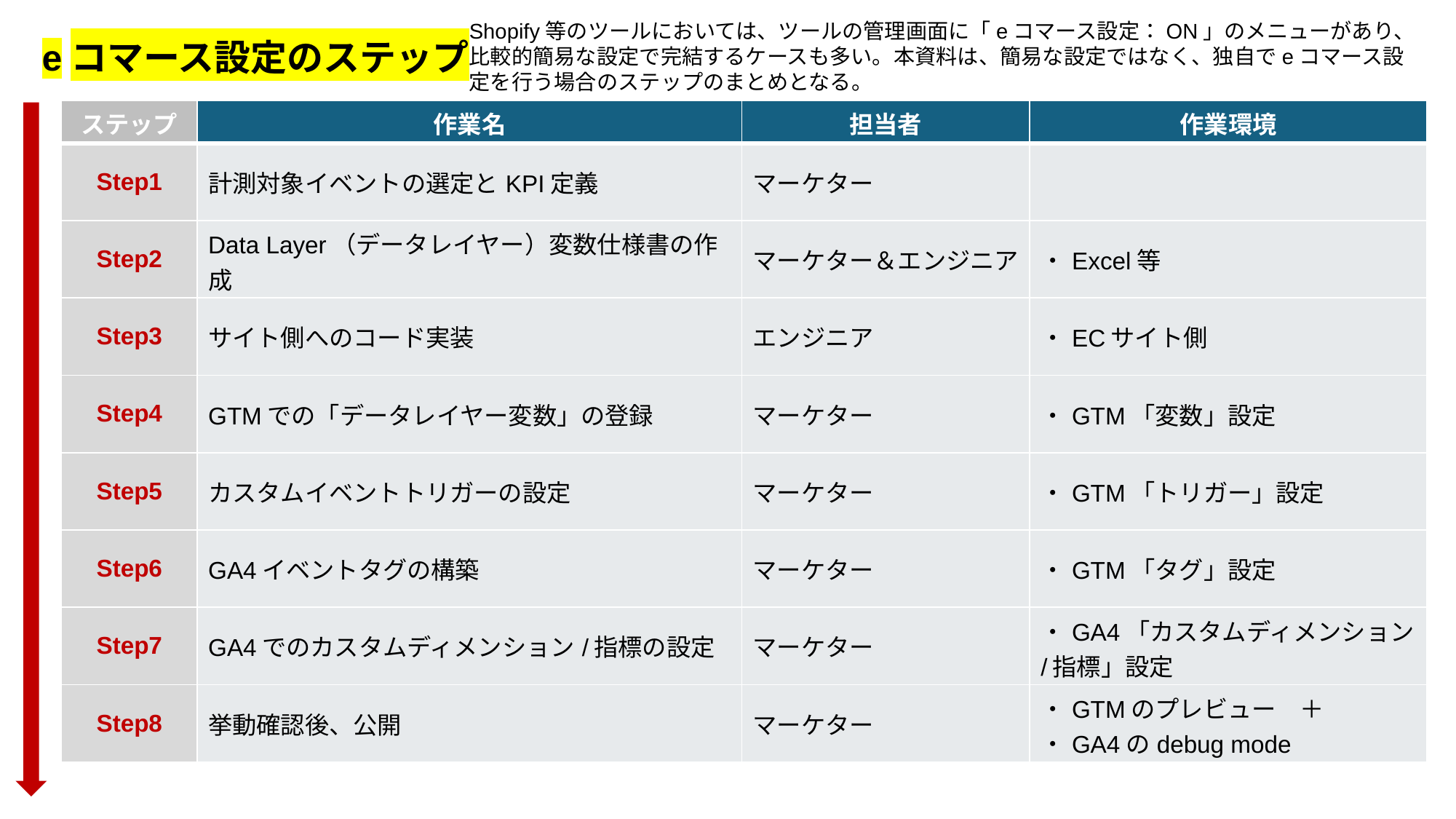

Shopify等のツールにおいては、ツールの管理画面に「eコマース設定：ON」のメニューがあり、比較的簡易な設定で完結するケースも多い。本資料は、簡易な設定ではなく、独自でeコマース設定を行う場合のステップのまとめとなる。
eコマース設定のステップ
| ステップ | 作業名 | 担当者 | 作業環境 |
| --- | --- | --- | --- |
| Step1 | 計測対象イベントの選定とKPI定義 | マーケター |  |
| Step2 | Data Layer（データレイヤー）変数仕様書の作成 | マーケター＆エンジニア | ・Excel等 |
| Step3 | サイト側へのコード実装 | エンジニア | ・ECサイト側 |
| Step4 | GTMでの「データレイヤー変数」の登録 | マーケター | ・GTM「変数」設定 |
| Step5 | カスタムイベントトリガーの設定 | マーケター | ・GTM「トリガー」設定 |
| Step6 | GA4イベントタグの構築 | マーケター | ・GTM「タグ」設定 |
| Step7 | GA4でのカスタムディメンション/指標の設定 | マーケター | ・GA4「カスタムディメンション/指標」設定 |
| Step8 | 挙動確認後、公開 | マーケター | ・GTMのプレビュー　＋ ・GA4のdebug mode |